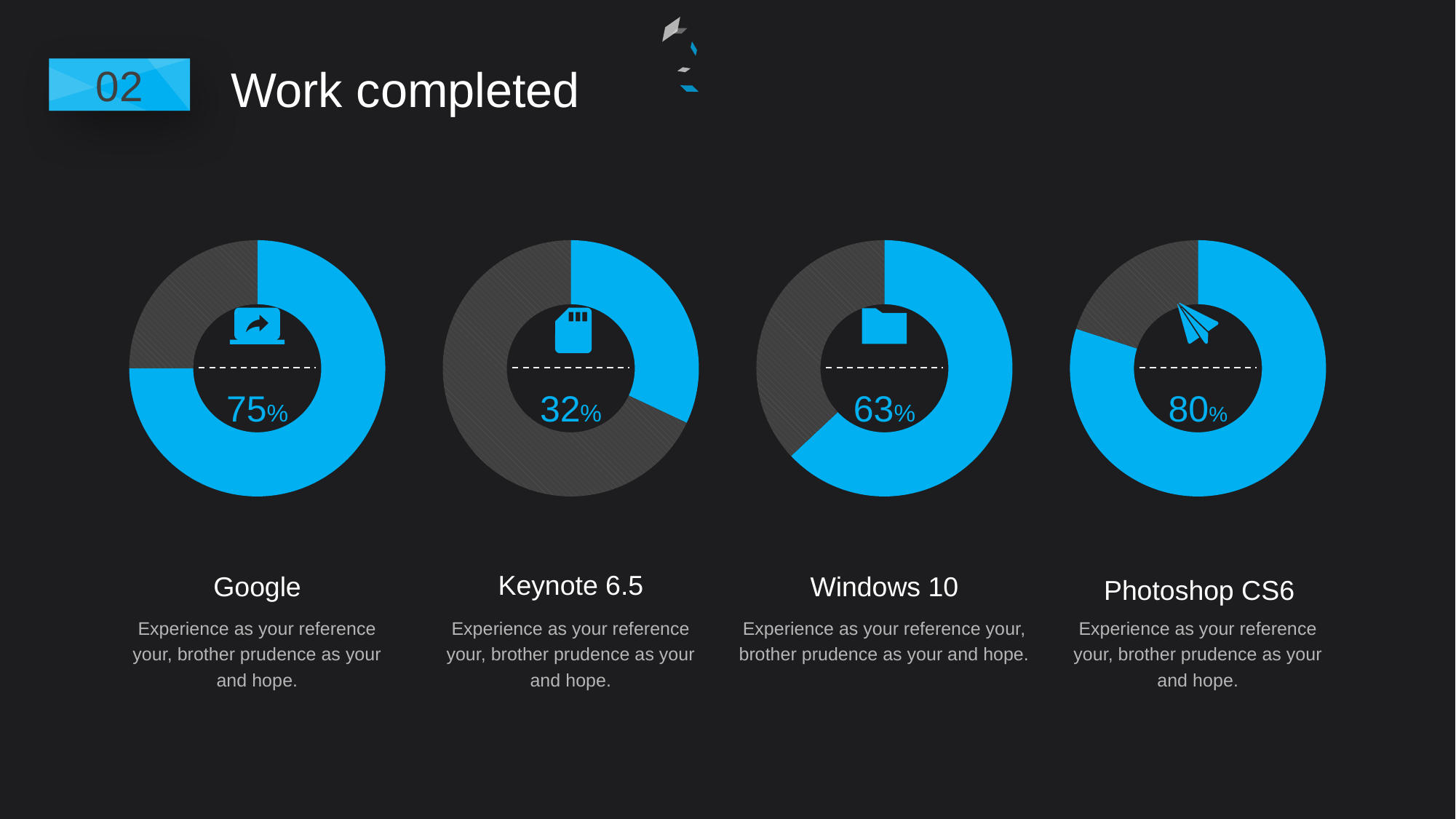

Work completed
02

### Chart

| Category | 销售额 |
|---|---|
| 第一季度 | 0.75 |
| 第二季度 | 0.25 |

### Chart

| Category | 销售额 |
|---|---|
| 第一季度 | 0.32 |
| 第二季度 | 0.68 |

### Chart

| Category | 销售额 |
|---|---|
| 第一季度 | 0.63 |
| 第二季度 | 0.37 |

### Chart

| Category | 销售额 |
|---|---|
| 第一季度 | 0.8 |
| 第二季度 | 0.2 |

75%
32%
63%
80%
Photoshop CS6
Keynote 6.5
Google
Windows 10
Experience as your reference your, brother prudence as your and hope.
Experience as your reference your, brother prudence as your and hope.
Experience as your reference your, brother prudence as your and hope.
Experience as your reference your, brother prudence as your and hope.